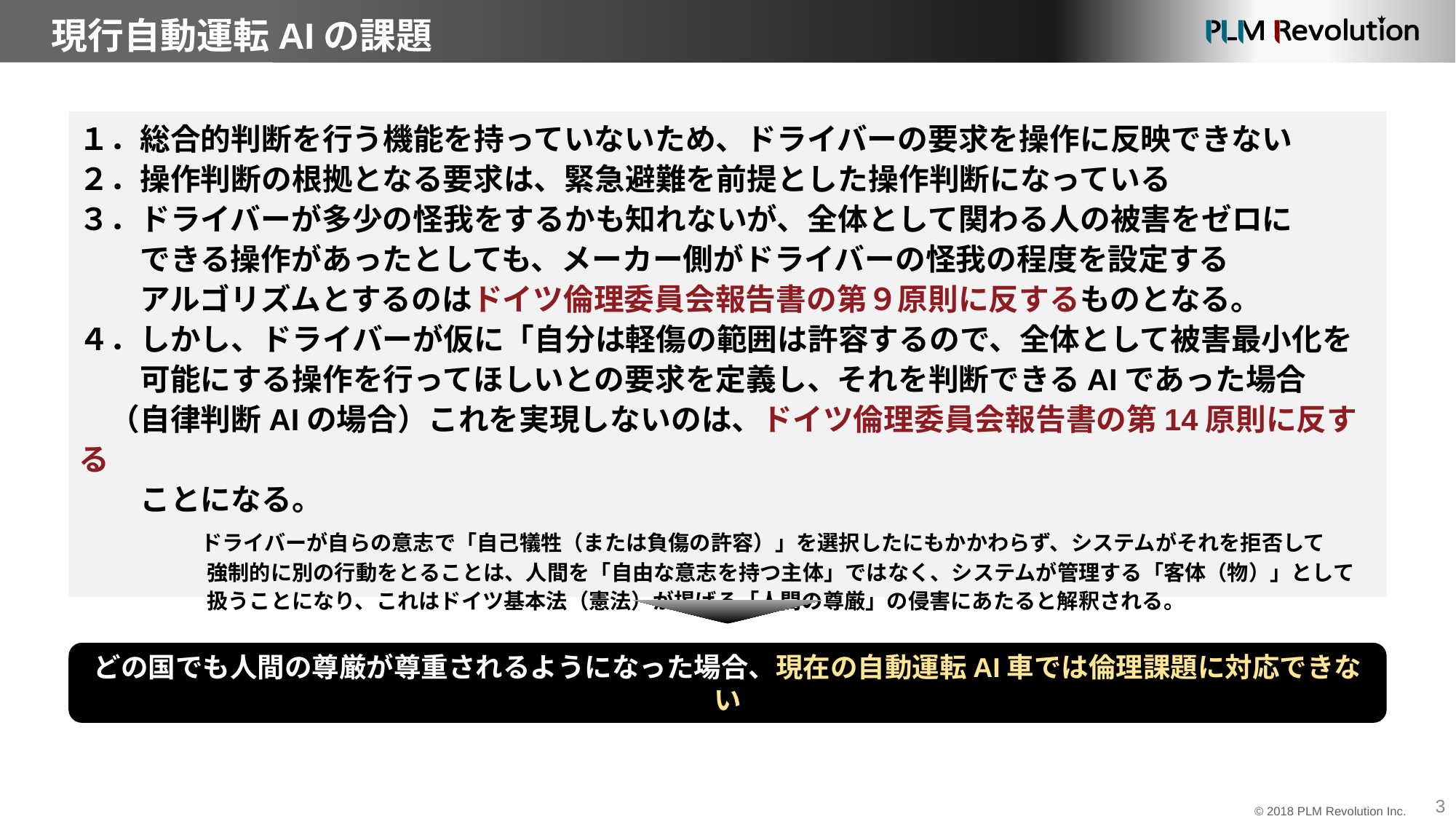

現行自動運転AIの課題
１．総合的判断を行う機能を持っていないため、ドライバーの要求を操作に反映できない
２．操作判断の根拠となる要求は、緊急避難を前提とした操作判断になっている
３．ドライバーが多少の怪我をするかも知れないが、全体として関わる人の被害をゼロに
　　できる操作があったとしても、メーカー側がドライバーの怪我の程度を設定する
　　アルゴリズムとするのはドイツ倫理委員会報告書の第９原則に反するものとなる。
４．しかし、ドライバーが仮に「自分は軽傷の範囲は許容するので、全体として被害最小化を
　　可能にする操作を行ってほしいとの要求を定義し、それを判断できるAIであった場合
　（自律判断AIの場合）これを実現しないのは、ドイツ倫理委員会報告書の第14原則に反する
　　ことになる。
　　　　ドライバーが自らの意志で「自己犠牲（または負傷の許容）」を選択したにもかかわらず、システムがそれを拒否して
　　　　　　強制的に別の行動をとることは、人間を「自由な意志を持つ主体」ではなく、システムが管理する「客体（物）」として
　　　　　　扱うことになり、これはドイツ基本法（憲法）が掲げる「人間の尊厳」の侵害にあたると解釈される。

どの国でも人間の尊厳が尊重されるようになった場合、現在の自動運転AI車では倫理課題に対応できない
© 2018 PLM Revolution Inc.
3